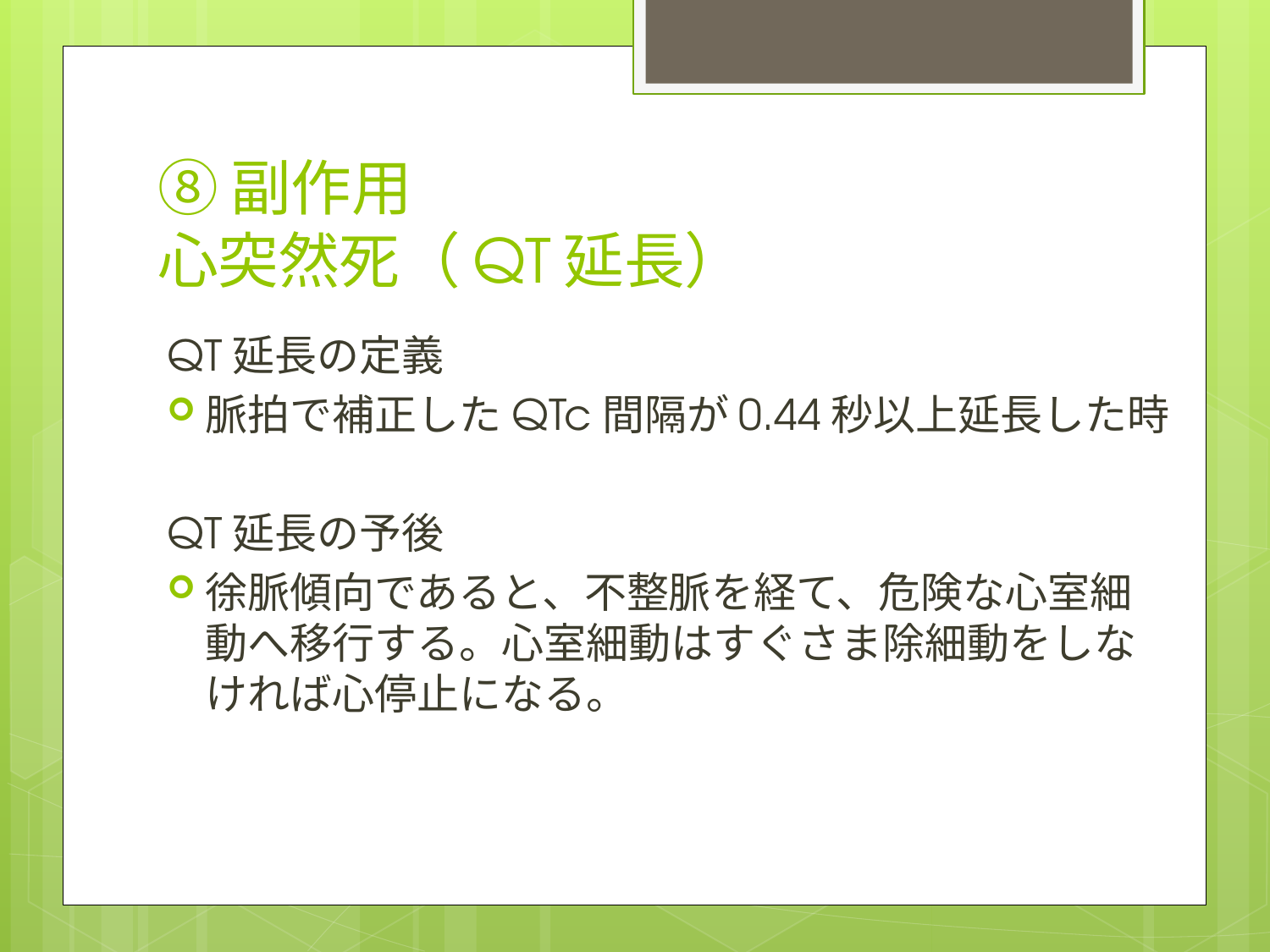

# ⑧副作用 心突然死（QT延長）
QT延長の定義
脈拍で補正したQTc間隔が0.44秒以上延長した時

QT延長の予後
徐脈傾向であると、不整脈を経て、危険な心室細動へ移行する。心室細動はすぐさま除細動をしなければ心停止になる。